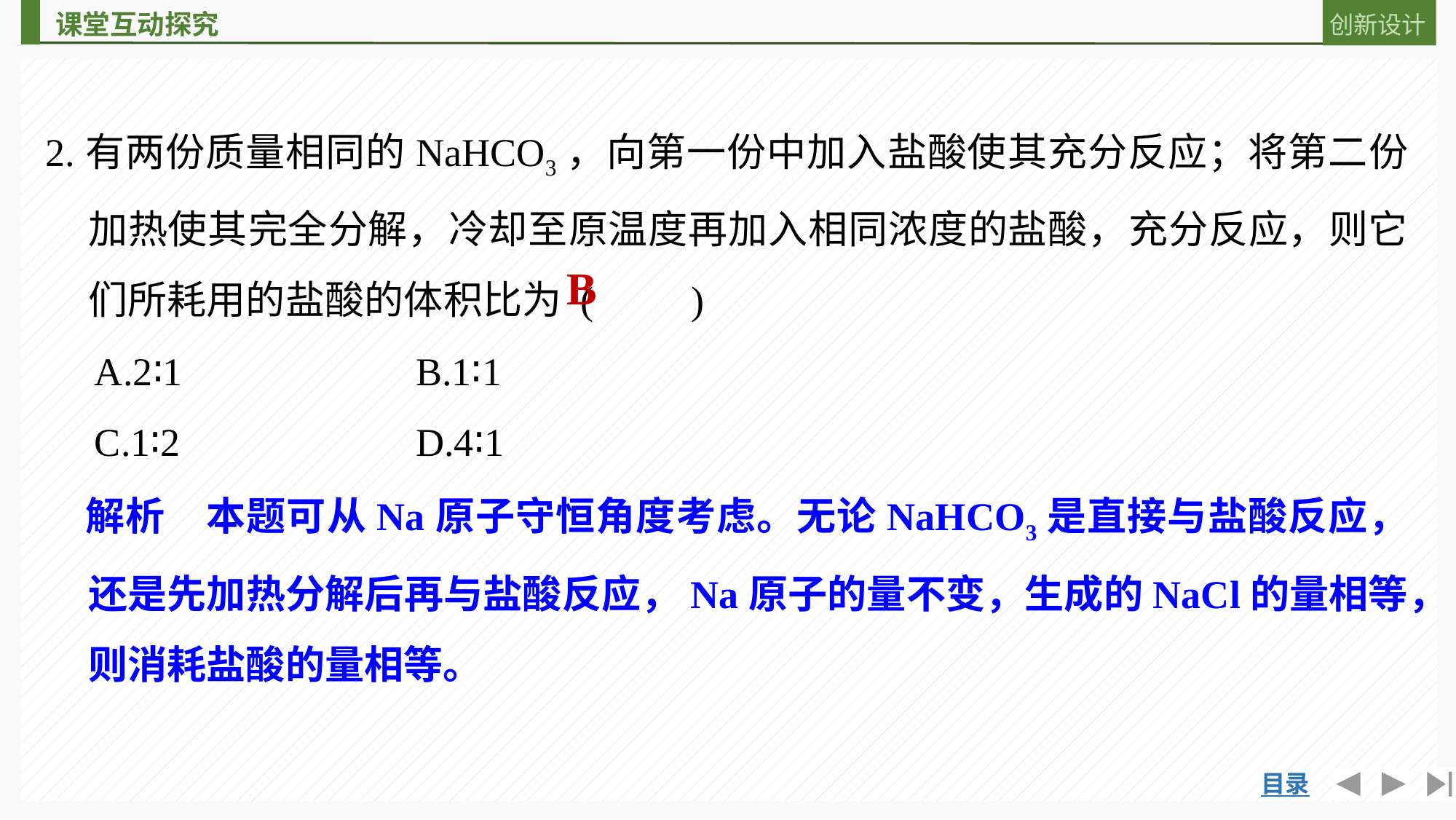

2.有两份质量相同的NaHCO3，向第一份中加入盐酸使其充分反应；将第二份加热使其完全分解，冷却至原温度再加入相同浓度的盐酸，充分反应，则它们所耗用的盐酸的体积比为 (　　)
　A.2∶1 			B.1∶1
　C.1∶2 			D.4∶1
　解析　本题可从Na原子守恒角度考虑。无论NaHCO3是直接与盐酸反应，还是先加热分解后再与盐酸反应，Na原子的量不变，生成的NaCl的量相等，则消耗盐酸的量相等。
B